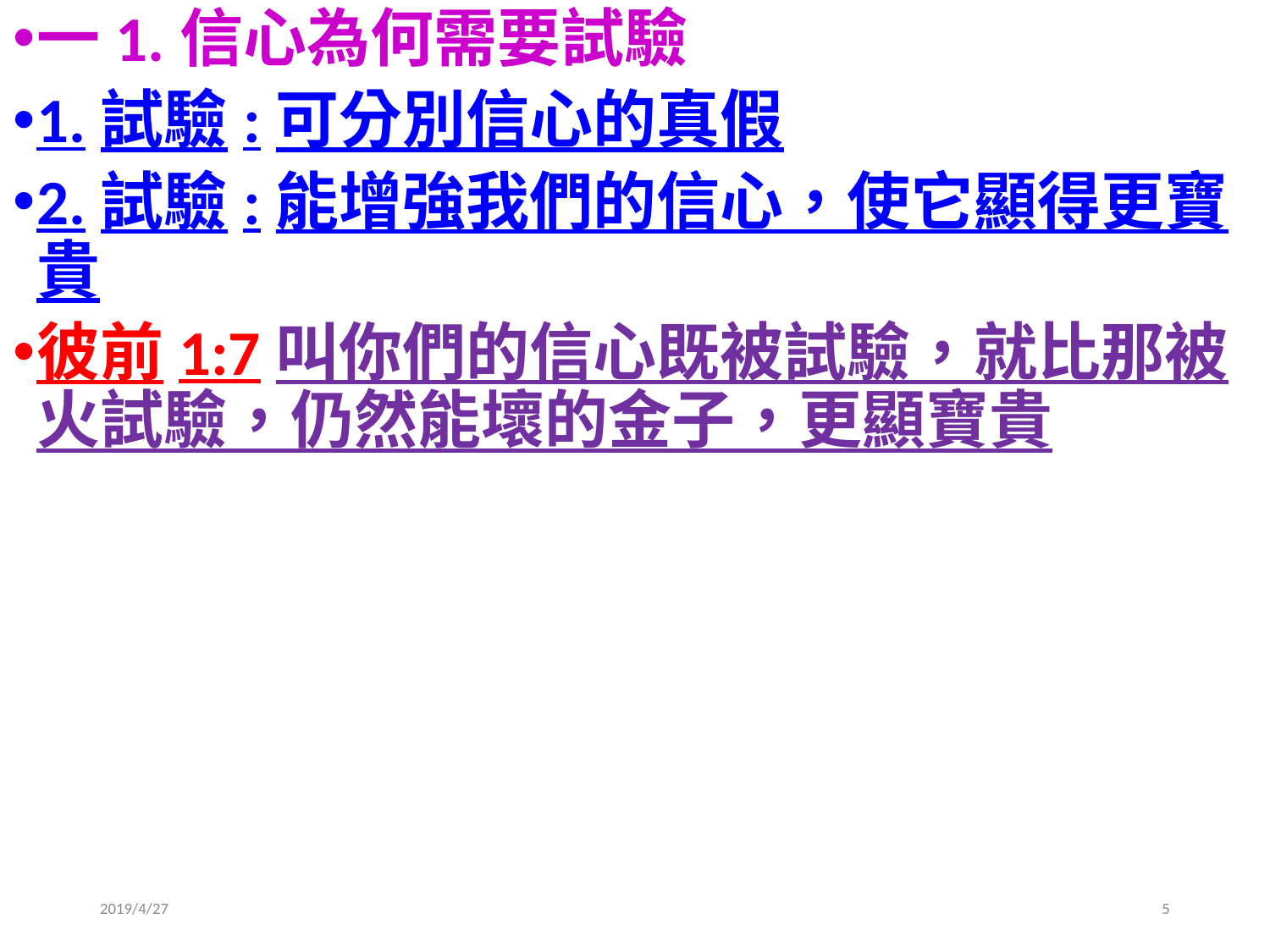

一1.信心為何需要試驗
1.試驗:可分別信心的真假
2.試驗:能增強我們的信心，使它顯得更寶貴
彼前1:7叫你們的信心既被試驗，就比那被火試驗，仍然能壞的金子，更顯寶貴

2019/4/27
5